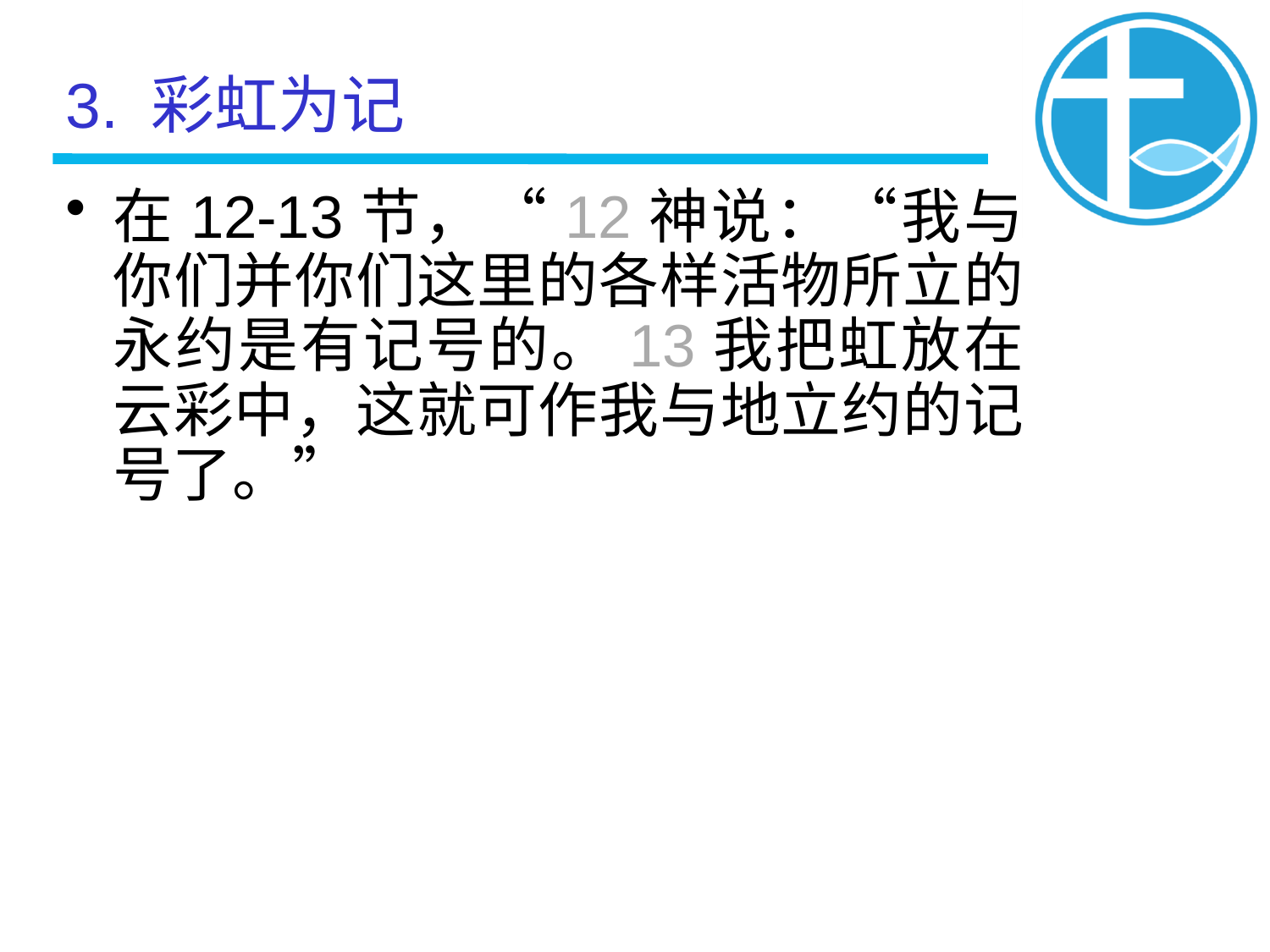

3. 彩虹为记
在12-13节，“12神说：“我与你们并你们这里的各样活物所立的永约是有记号的。13我把虹放在云彩中，这就可作我与地立约的记号了。”